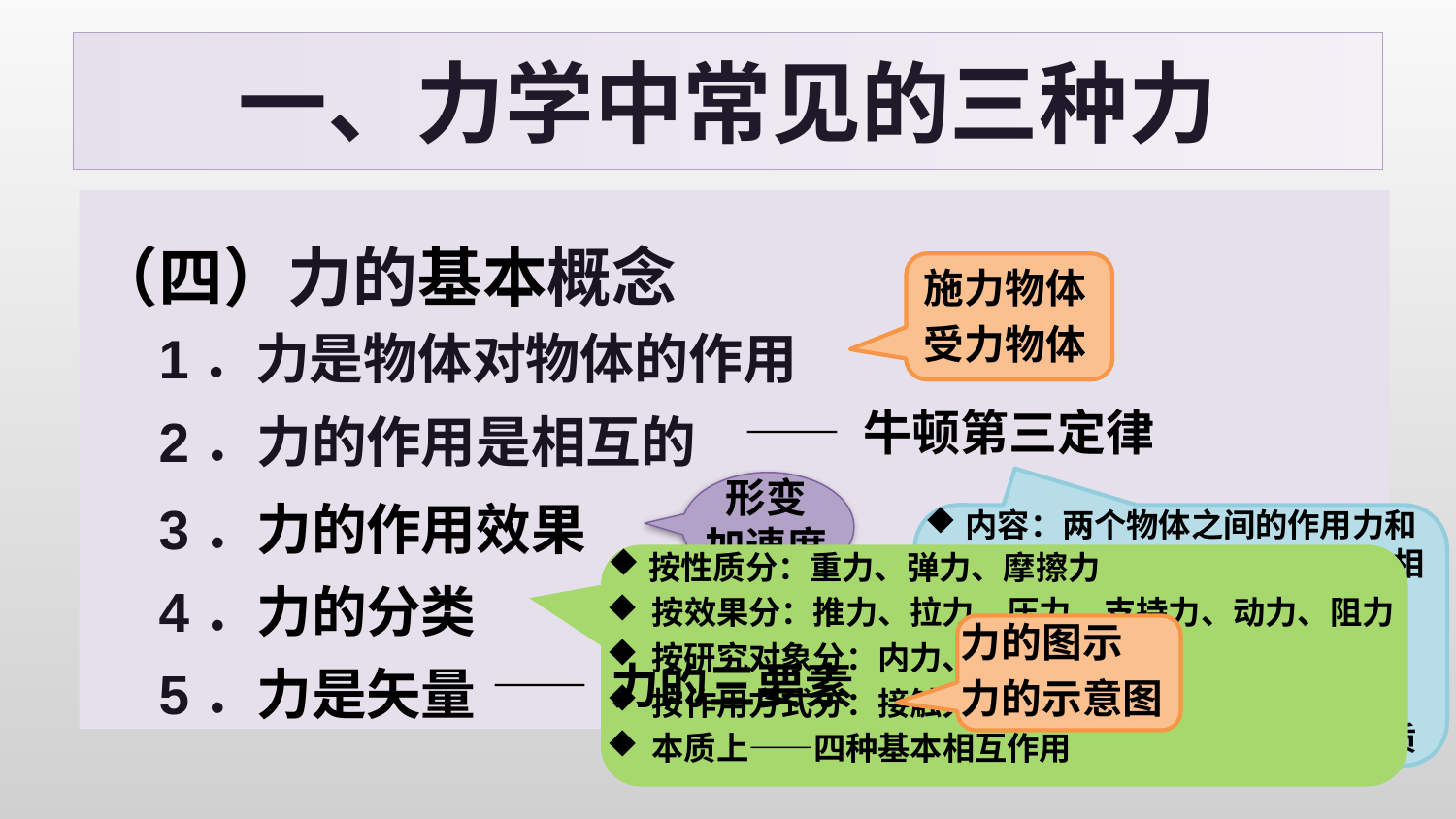

# 一、力学中常见的三种力
（四）力的基本概念

施力物体
受力物体
1．力是物体对物体的作用
—— 牛顿第三定律
2．力的作用是相互的
形变
加速度

3．力的作用效果
内容：两个物体之间的作用力和反作用力总是大小相等， 方向相反， 作用在同一条直线上。
表达式：F  = - F ʹ
作用力、反作用力
同时产生、同时消失、同种性质

按性质分：重力、弹力、摩擦力
按效果分：推力、拉力、压力、支持力、动力、阻力
按研究对象分：内力、外力
按作用方式分：接触力、非接触力
本质上——四种基本相互作用

4．力的分类

力的图示
力的示意图
—— 力的三要素
5．力是矢量